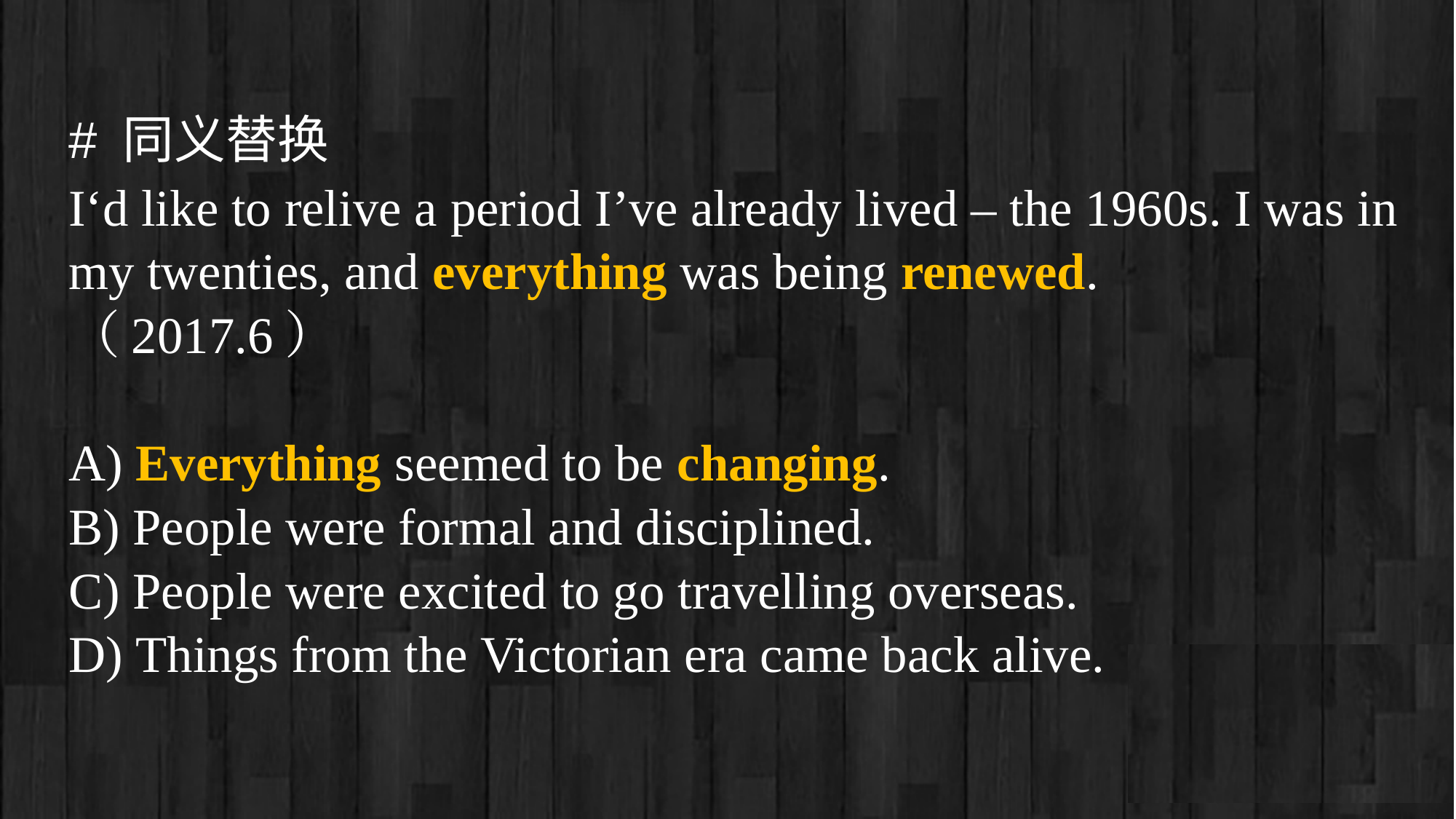

# 同义替换
I‘d like to relive a period I’ve already lived – the 1960s. I was in my twenties, and everything was being renewed.  （2017.6）

A) Everything seemed to be changing.
B) People were formal and disciplined.
C) People were excited to go travelling overseas.
D) Things from the Victorian era came back alive.